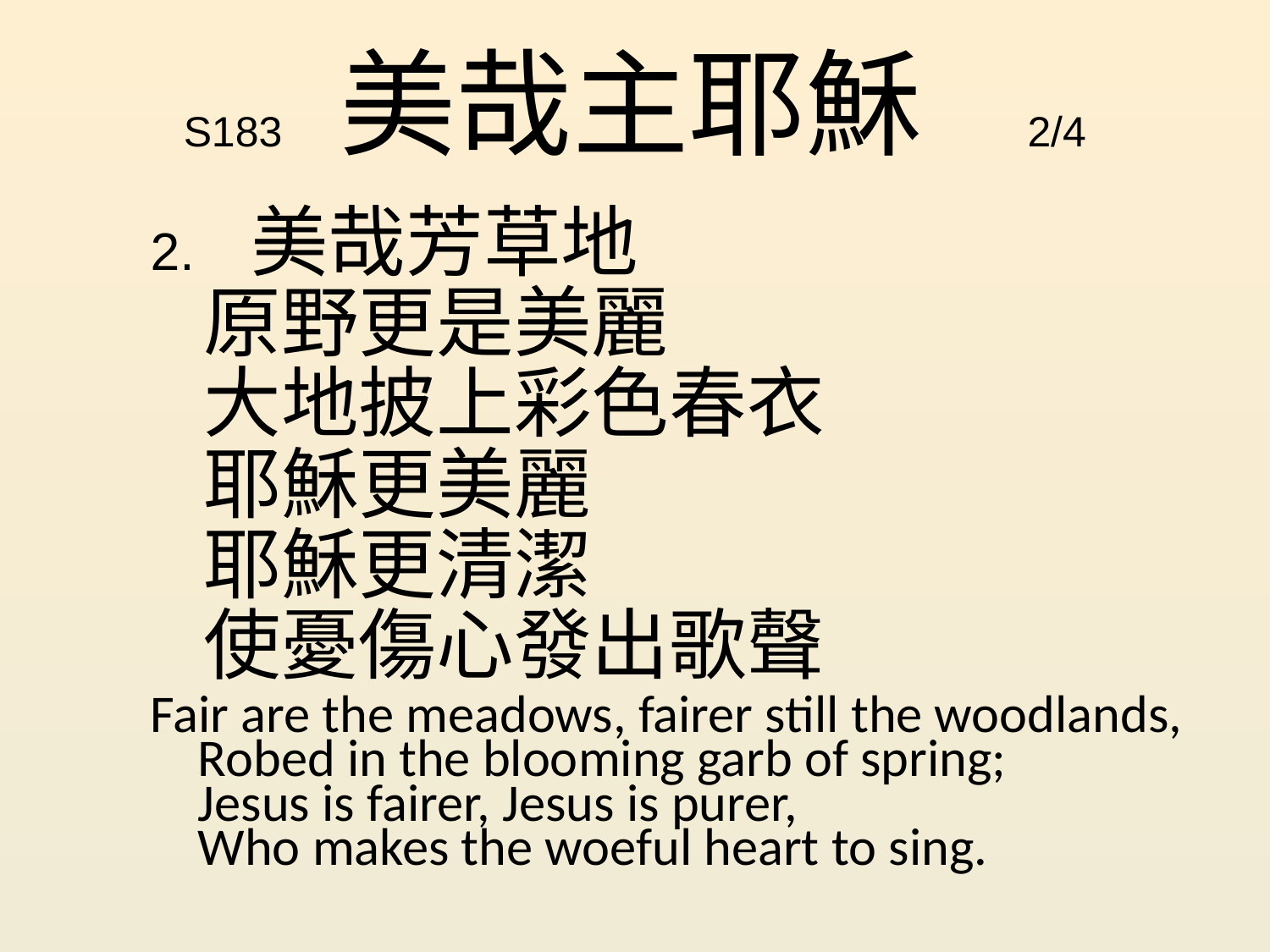

# S183    美哉主耶穌          2/4
2.   美哉芳草地
  原野更是美麗
  大地披上彩色春衣
  耶穌更美麗
  耶穌更清潔
  使憂傷心發出歌聲
Fair are the meadows, fairer still the woodlands,
Robed in the blooming garb of spring;
Jesus is fairer, Jesus is purer,
Who makes the woeful heart to sing.